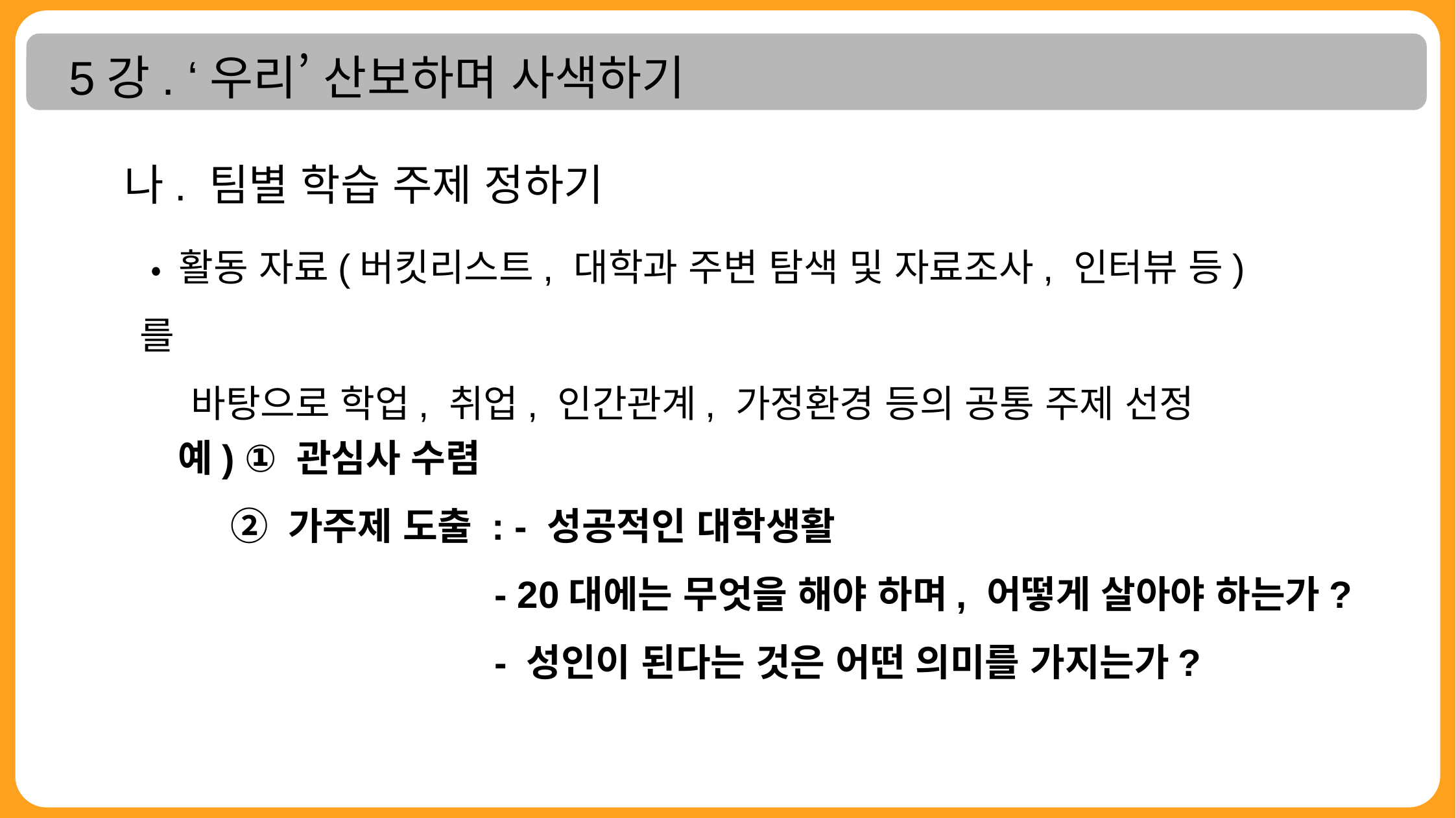

5강. ‘우리’ 산보하며 사색하기
나. 팀별 학습 주제 정하기

 • 활동 자료(버킷리스트, 대학과 주변 탐색 및 자료조사, 인터뷰 등)를
    바탕으로 학업, 취업, 인간관계, 가정환경 등의 공통 주제 선정

예) ① 관심사 수렴
     ② 가주제 도출 : - 성공적인 대학생활
                              - 20대에는 무엇을 해야 하며, 어떻게 살아야 하는가?
                              - 성인이 된다는 것은 어떤 의미를 가지는가?